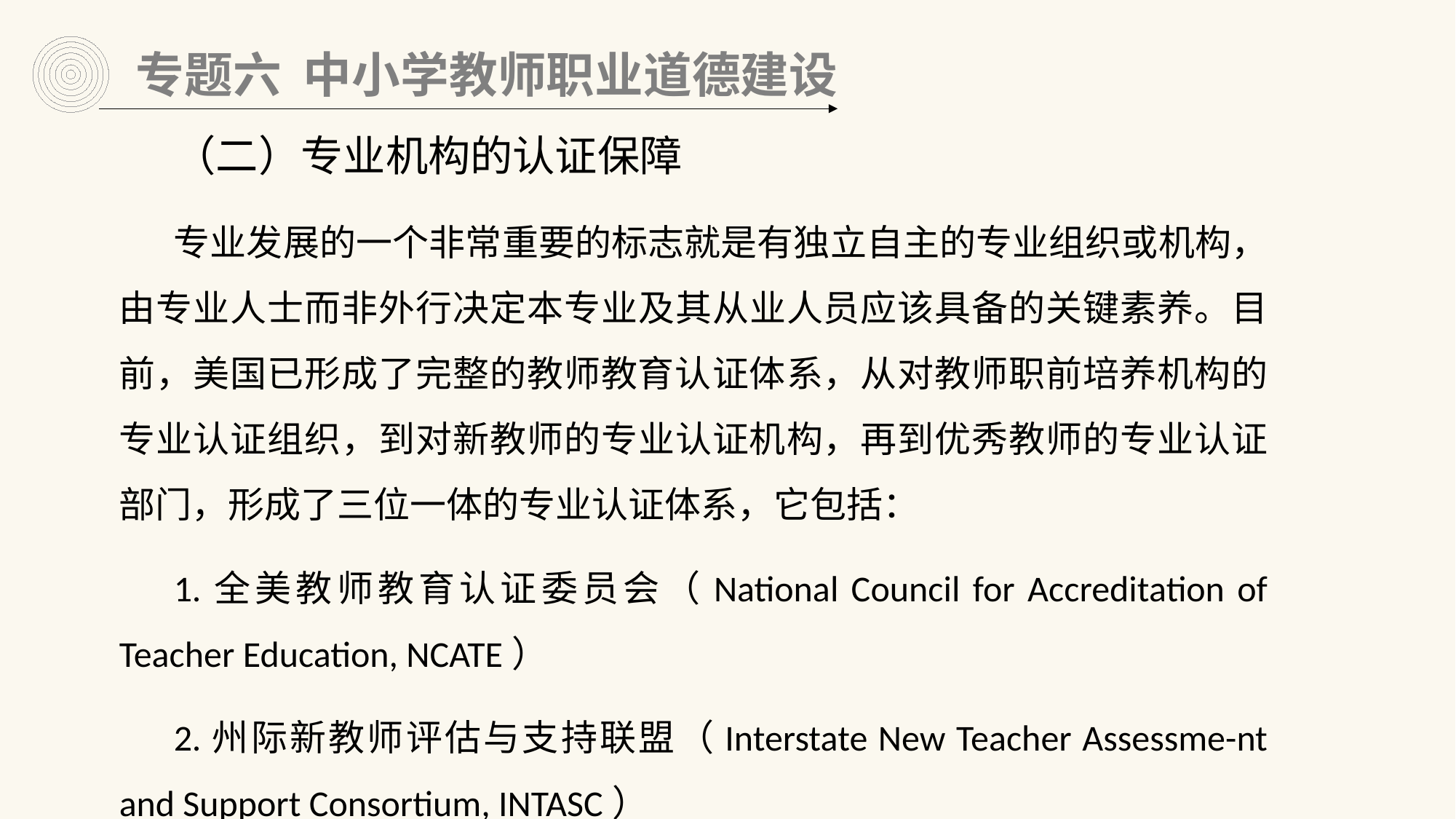

专题六  中小学教师职业道德建设
（二）专业机构的认证保障
专业发展的一个非常重要的标志就是有独立自主的专业组织或机构，由专业人士而非外行决定本专业及其从业人员应该具备的关键素养。目前，美国已形成了完整的教师教育认证体系，从对教师职前培养机构的专业认证组织，到对新教师的专业认证机构，再到优秀教师的专业认证部门，形成了三位一体的专业认证体系，它包括：
1.全美教师教育认证委员会（National Council for Accreditation of Teacher Education, NCATE）
2.州际新教师评估与支持联盟（Interstate New Teacher Assessme-nt and Support Consortium, INTASC）